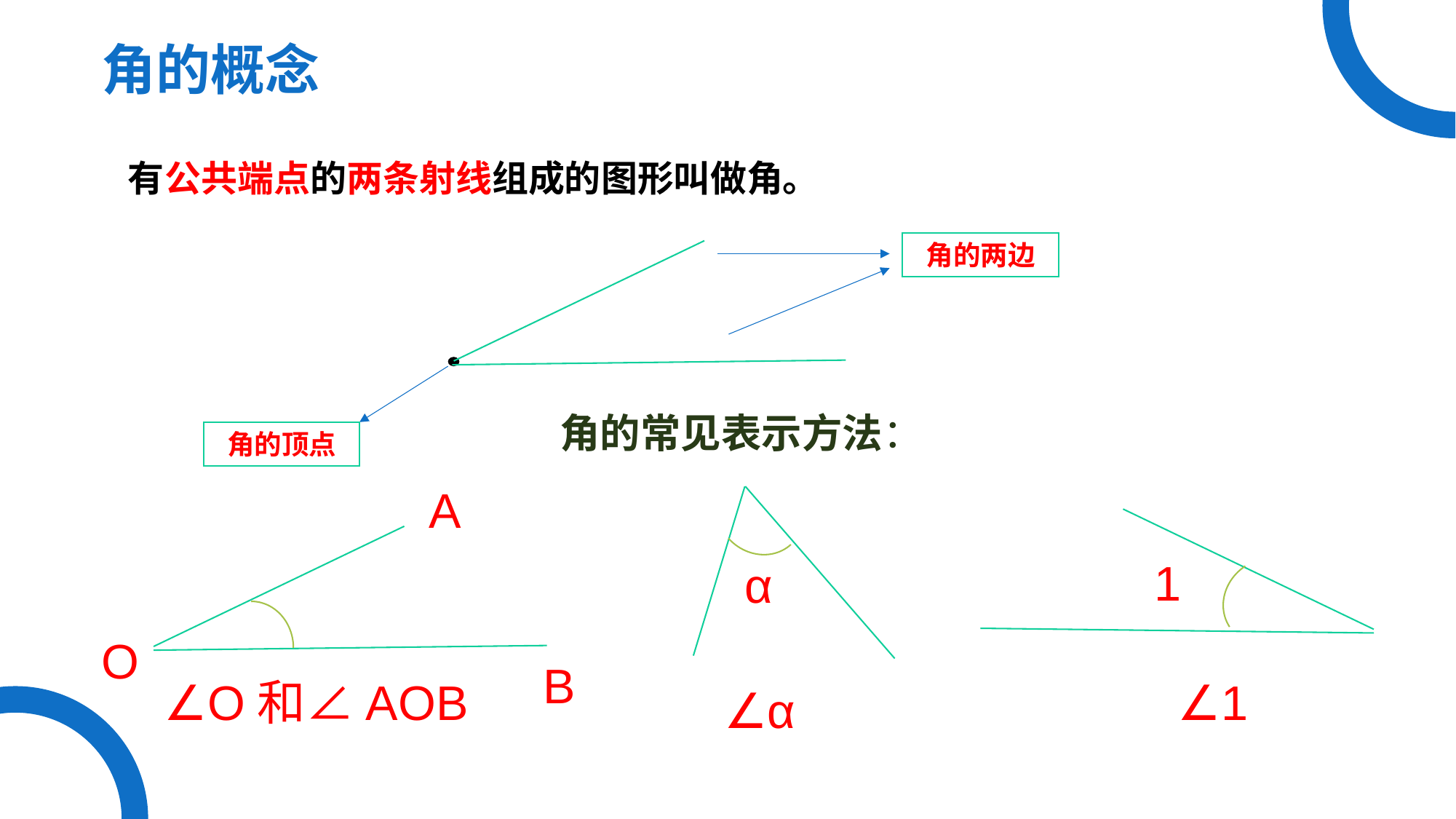

角的概念
  有公共端点的两条射线组成的图形叫做角。
角的两边

角的常见表示方法：
角的顶点

A
1
α

O
B
∠1
∠O和∠AOB
∠α